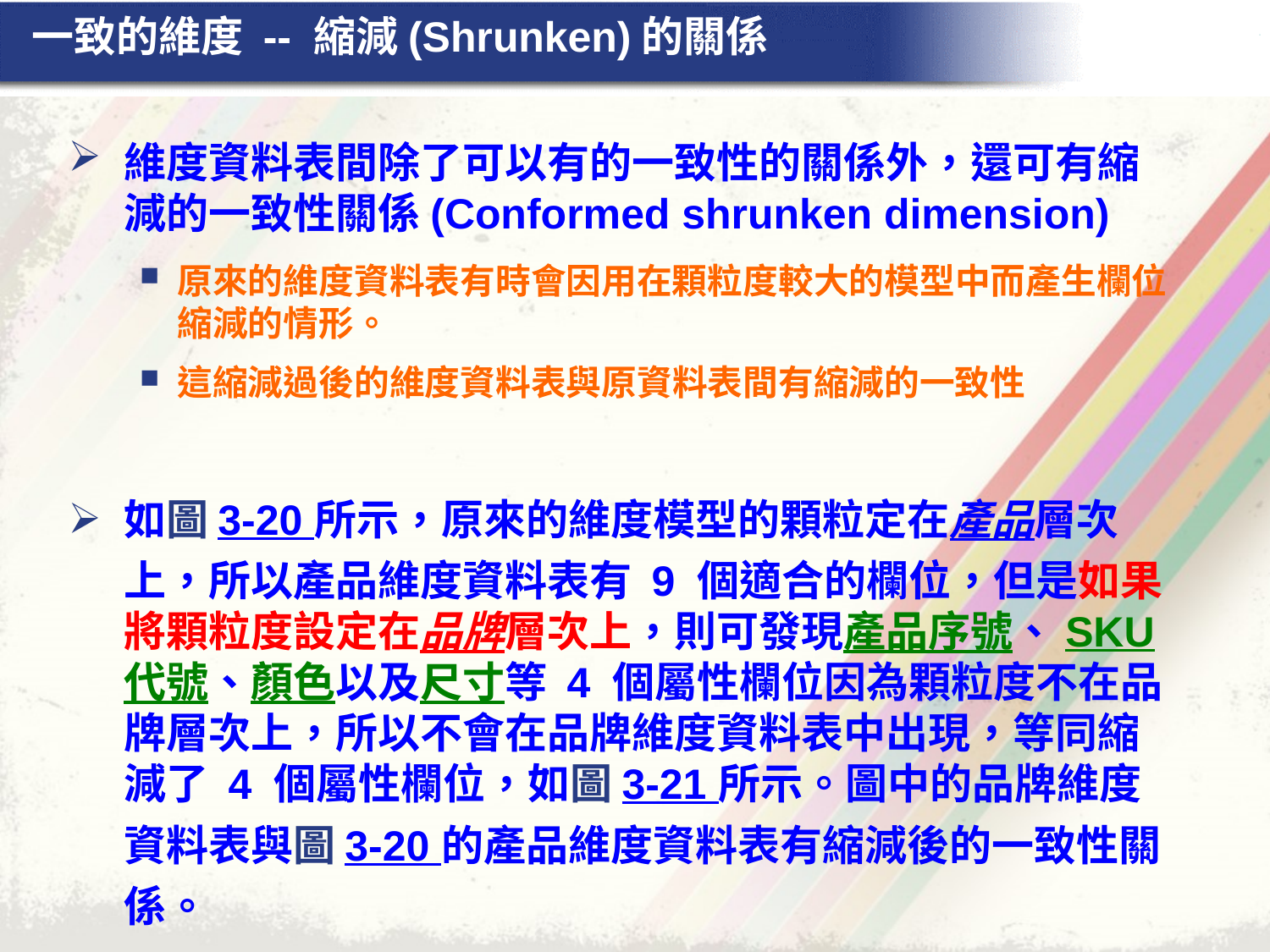

# 一致的維度 -- 縮減(Shrunken)的關係
維度資料表間除了可以有的一致性的關係外，還可有縮減的一致性關係(Conformed shrunken dimension)
原來的維度資料表有時會因用在顆粒度較大的模型中而產生欄位縮減的情形。
這縮減過後的維度資料表與原資料表間有縮減的一致性

如圖 3-20 所示，原來的維度模型的顆粒定在產品層次上，所以產品維度資料表有 9 個適合的欄位，但是如果將顆粒度設定在品牌層次上，則可發現產品序號、SKU 代號、顏色以及尺寸等 4 個屬性欄位因為顆粒度不在品牌層次上，所以不會在品牌維度資料表中出現，等同縮減了 4 個屬性欄位，如圖 3-21 所示。圖中的品牌維度資料表與圖 3-20 的產品維度資料表有縮減後的一致性關係。